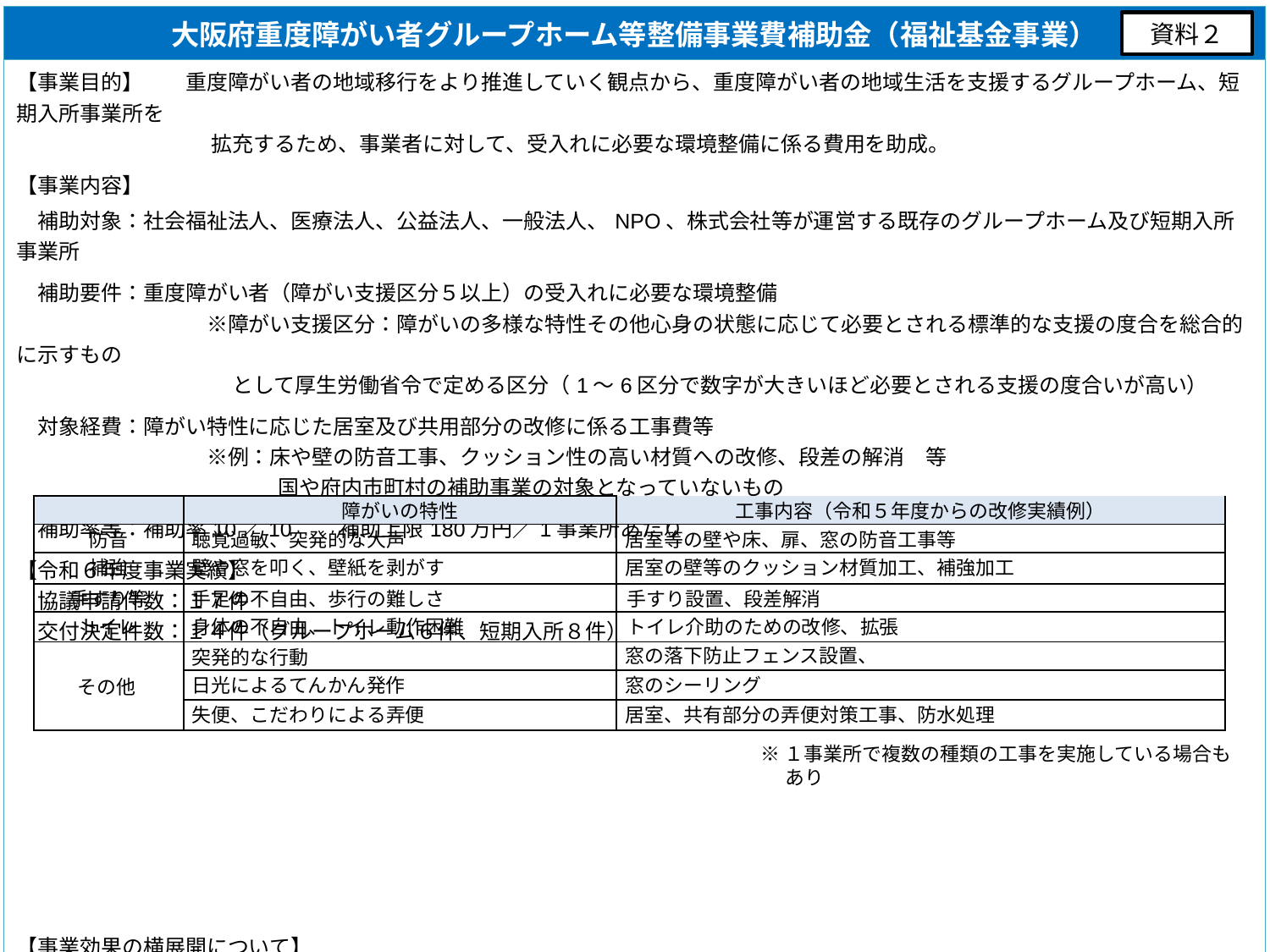

| 大阪府重度障がい者グループホーム等整備事業費補助金（福祉基金事業） |
| --- |
| 【事業目的】　　重度障がい者の地域移行をより推進していく観点から、重度障がい者の地域生活を支援するグループホーム、短期入所事業所を 　　　　　　　　　 拡充するため、事業者に対して、受入れに必要な環境整備に係る費用を助成。 【事業内容】 　補助対象：社会福祉法人、医療法人、公益法人、一般法人、NPO、株式会社等が運営する既存のグループホーム及び短期入所事業所 　補助要件：重度障がい者（障がい支援区分５以上）の受入れに必要な環境整備 　　　　　　　　　※障がい支援区分：障がいの多様な特性その他心身の状態に応じて必要とされる標準的な支援の度合を総合的に示すもの 　　　　　　　　　　 として厚生労働省令で定める区分（1～6区分で数字が大きいほど必要とされる支援の度合いが高い） 　対象経費：障がい特性に応じた居室及び共用部分の改修に係る工事費等 　　　　　　　　　※例：床や壁の防音工事、クッション性の高い材質への改修、段差の解消　等 　　　　　　　　　　　国や府内市町村の補助事業の対象となっていないもの 　補助率等：補助率10／10　　補助上限180万円／1事業所あたり 【令和６年度事業実績】 　協議申請件数：１７件 　交付決定件数：１４件（グループホーム６件、短期入所８件） 【事業効果の横展開について】 　改修の内容やその効果について、所定の様式にて大阪府ホームページに公開。 【令和７年度当初予算額】　 　当初要求額：25,200千円（令和６年度　当初予算額：21,600千円） |
資料２
|  | 障がいの特性 | 工事内容（令和５年度からの改修実績例） |
| --- | --- | --- |
| 防音 | 聴覚過敏、突発的な大声 | 居室等の壁や床、扉、窓の防音工事等 |
| 補強 | 壁や窓を叩く、壁紙を剥がす | 居室の壁等のクッション材質加工、補強加工 |
| 手すり等 | 手足の不自由、歩行の難しさ | 手すり設置、段差解消 |
| トイレ | 身体の不自由、トイレ動作困難 | トイレ介助のための改修、拡張 |
| その他 | 突発的な行動 | 窓の落下防止フェンス設置、 |
|  | 日光によるてんかん発作 | 窓のシーリング |
|  | 失便、こだわりによる弄便 | 居室、共有部分の弄便対策工事、防水処理 |
※１事業所で複数の種類の工事を実施している場合もあり